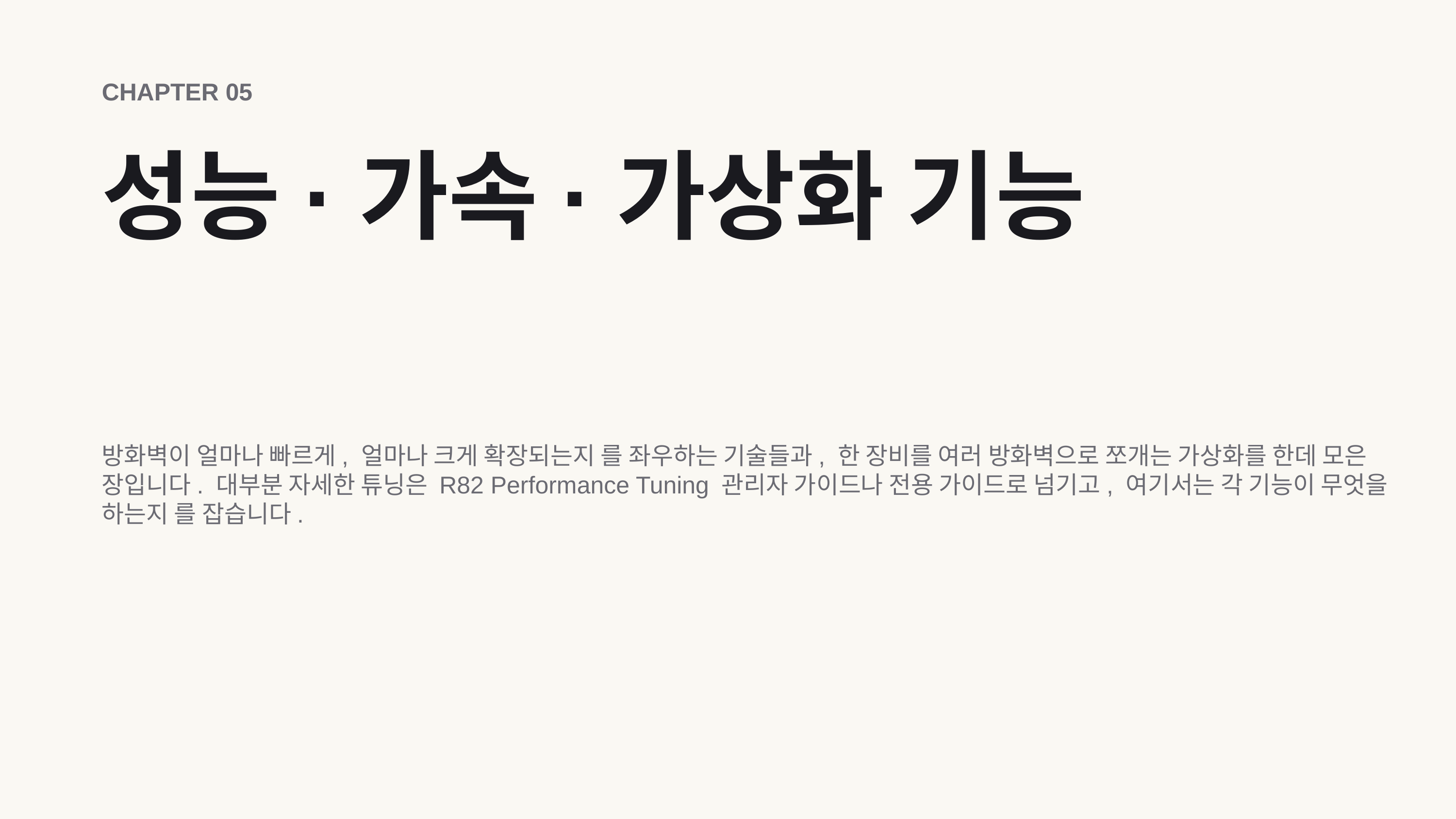

CHAPTER 05
성능·가속·가상화 기능
방화벽이 얼마나 빠르게, 얼마나 크게 확장되는지 를 좌우하는 기술들과, 한 장비를 여러 방화벽으로 쪼개는 가상화를 한데 모은 장입니다. 대부분 자세한 튜닝은 R82 Performance Tuning 관리자 가이드나 전용 가이드로 넘기고, 여기서는 각 기능이 무엇을 하는지 를 잡습니다.